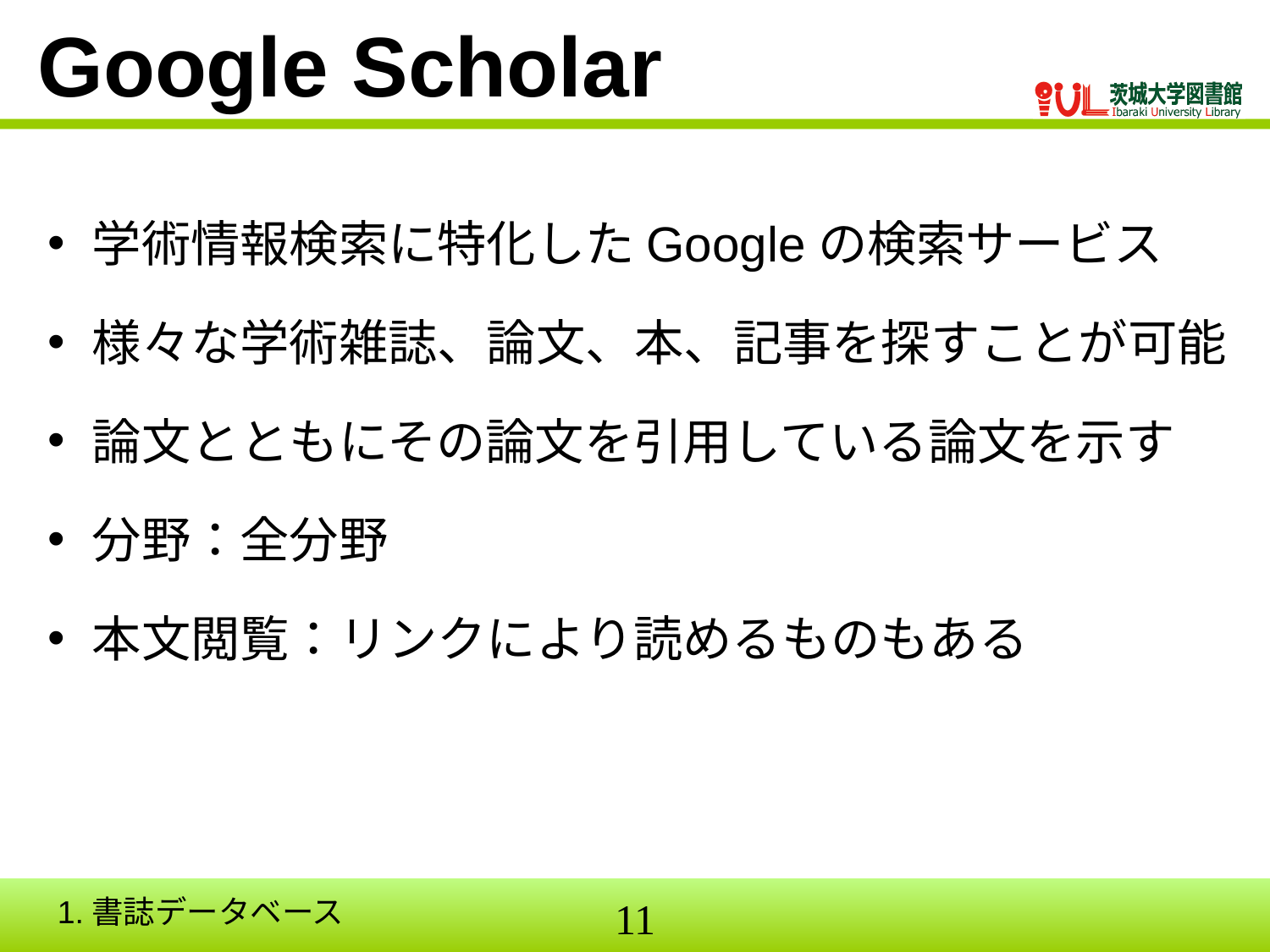

Google Scholar
学術情報検索に特化したGoogleの検索サービス
様々な学術雑誌、論文、本、記事を探すことが可能
論文とともにその論文を引用している論文を示す
分野：全分野
本文閲覧：リンクにより読めるものもある
1.書誌データベース